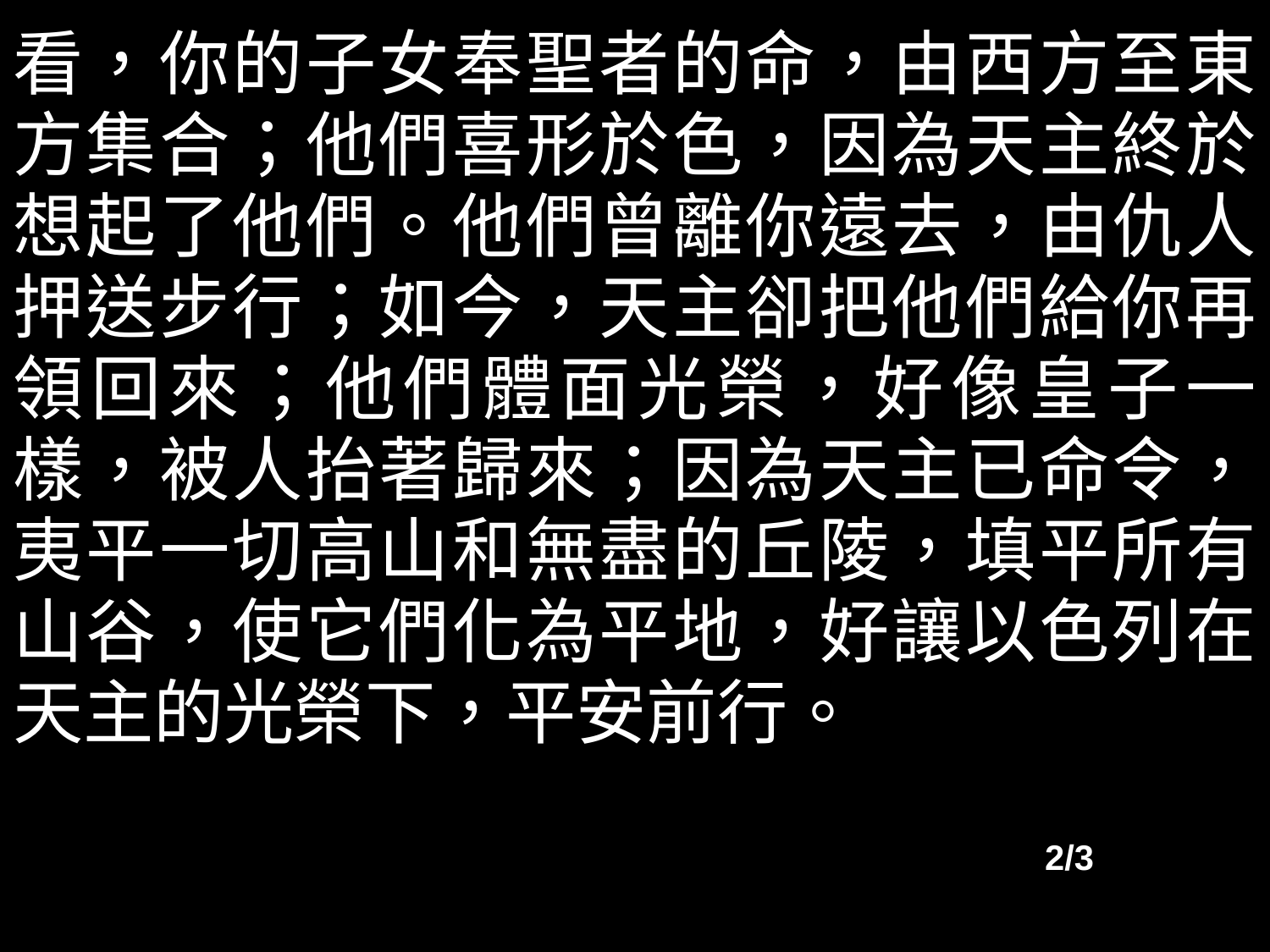

看，你的子女奉聖者的命，由西方至東方集合；他們喜形於色，因為天主終於想起了他們。他們曾離你遠去，由仇人押送步行；如今，天主卻把他們給你再領回來；他們體面光榮，好像皇子一樣，被人抬著歸來；因為天主已命令，夷平一切高山和無盡的丘陵，填平所有山谷，使它們化為平地，好讓以色列在天主的光榮下，平安前行。

2/3